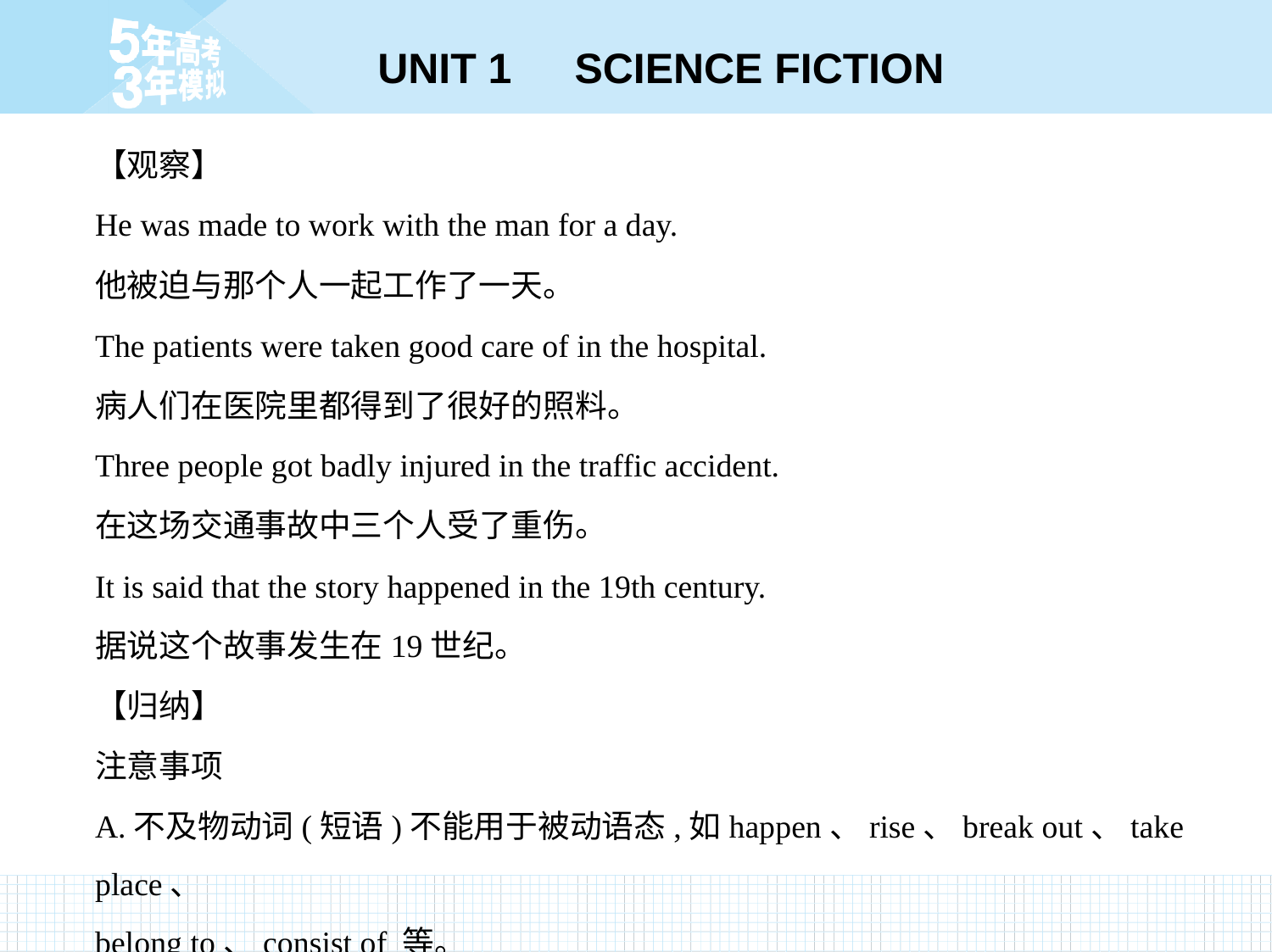

【观察】
He was made to work with the man for a day.
他被迫与那个人一起工作了一天。
The patients were taken good care of in the hospital.
病人们在医院里都得到了很好的照料。
Three people got badly injured in the traffic accident.
在这场交通事故中三个人受了重伤。
It is said that the story happened in the 19th century.
据说这个故事发生在19世纪。
【归纳】
注意事项
A.不及物动词(短语)不能用于被动语态,如happen、rise、break out、take place、
belong to、consist of 等。